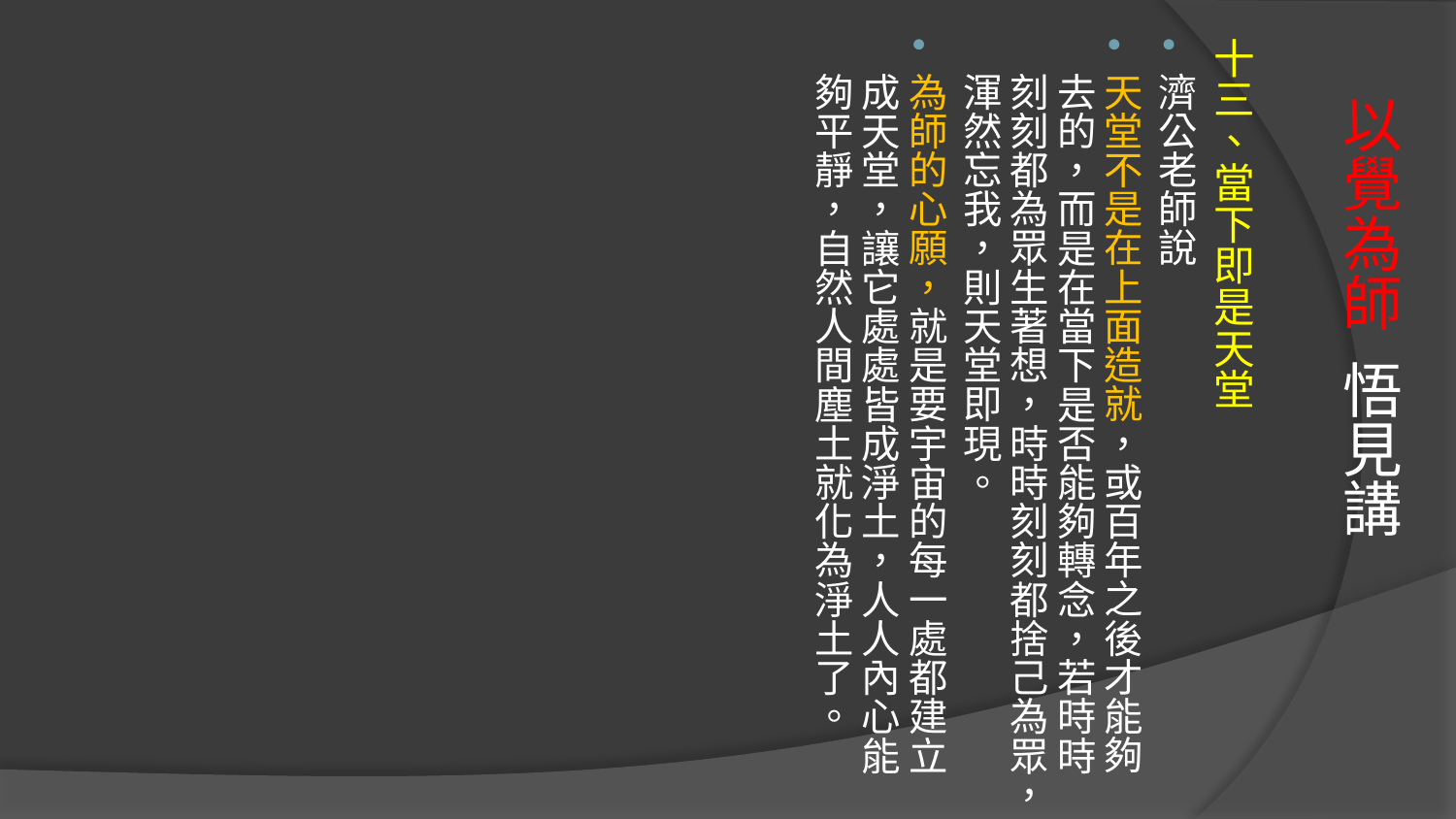

十三、當下即是天堂
濟公老師說
天堂不是在上面造就，或百年之後才能夠去的，而是在當下是否能夠轉念，若時時刻刻都為眾生著想，時時刻刻都捨己為眾，渾然忘我，則天堂即現。
為師的心願，就是要宇宙的每一處都建立成天堂，讓它處處皆成淨土，人人內心能夠平靜，自然人間塵土就化為淨土了。

# 以覺為師  悟見講